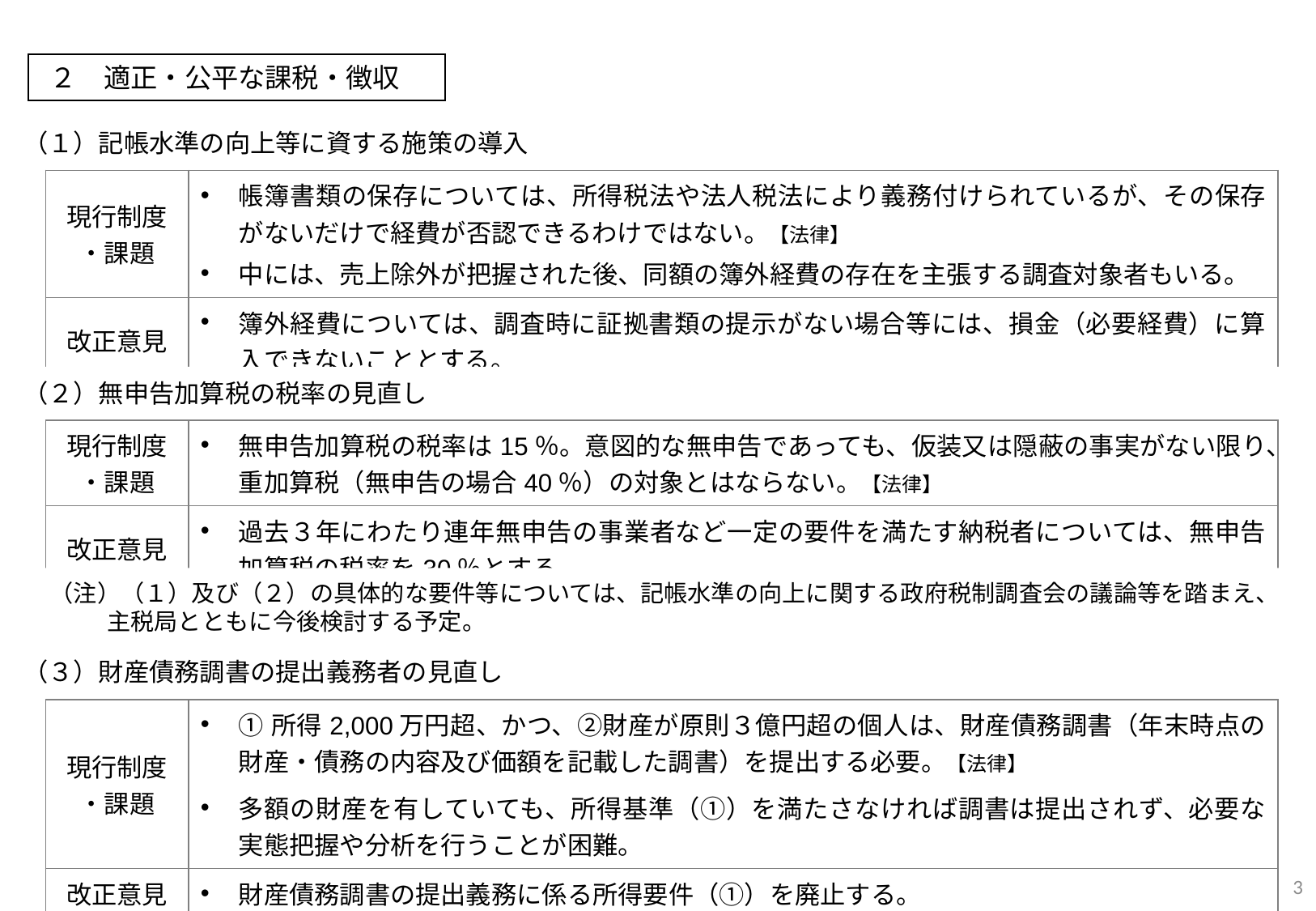

２　適正・公平な課税・徴収
（１）記帳水準の向上等に資する施策の導入
| 現行制度 ・課題 | 帳簿書類の保存については、所得税法や法人税法により義務付けられているが、その保存がないだけで経費が否認できるわけではない。【法律】 中には、売上除外が把握された後、同額の簿外経費の存在を主張する調査対象者もいる。 |
| --- | --- |
| 改正意見 | 簿外経費については、調査時に証拠書類の提示がない場合等には、損金（必要経費）に算入できないこととする。 |
（２）無申告加算税の税率の見直し
| 現行制度 ・課題 | 無申告加算税の税率は15％。意図的な無申告であっても、仮装又は隠蔽の事実がない限り、重加算税（無申告の場合40％）の対象とはならない。【法律】 |
| --- | --- |
| 改正意見 | 過去３年にわたり連年無申告の事業者など一定の要件を満たす納税者については、無申告加算税の税率を30％とする。 |
（注）（１）及び（２）の具体的な要件等については、記帳水準の向上に関する政府税制調査会の議論等を踏まえ、主税局とともに今後検討する予定。
（３）財産債務調書の提出義務者の見直し
| 現行制度 ・課題 | ①所得2,000万円超、かつ、②財産が原則３億円超の個人は、財産債務調書（年末時点の財産・債務の内容及び価額を記載した調書）を提出する必要。【法律】 多額の財産を有していても、所得基準（①）を満たさなければ調書は提出されず、必要な実態把握や分析を行うことが困難。 |
| --- | --- |
| 改正意見 | 財産債務調書の提出義務に係る所得要件（①）を廃止する。 |
3